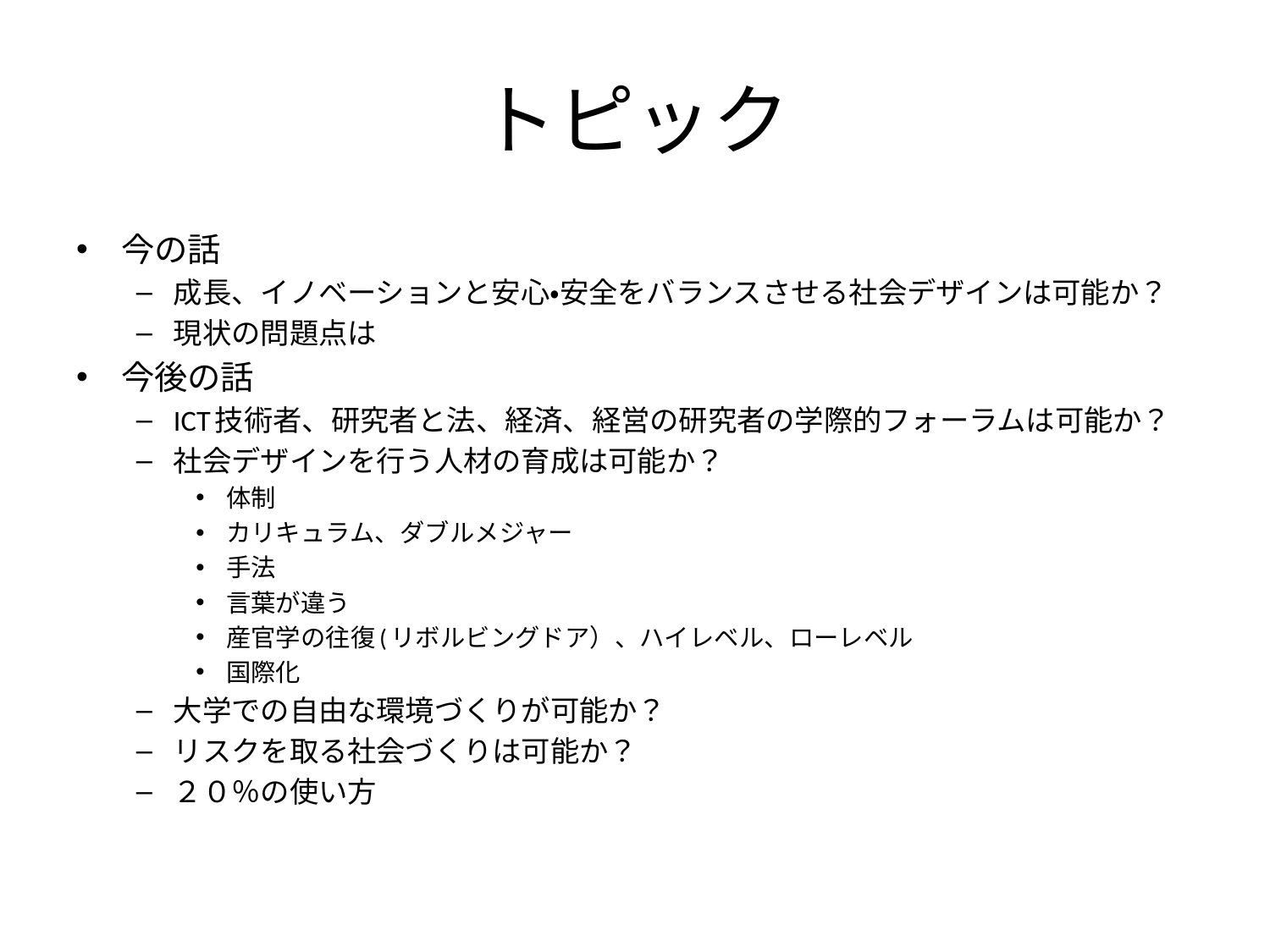

# トピック
今の話
成長、イノベーションと安心・安全をバランスさせる社会デザインは可能か？
現状の問題点は
今後の話
ICT技術者、研究者と法、経済、経営の研究者の学際的フォーラムは可能か？
社会デザインを行う人材の育成は可能か？
体制
カリキュラム、ダブルメジャー
手法
言葉が違う
産官学の往復(リボルビングドア）、ハイレベル、ローレベル
国際化
大学での自由な環境づくりが可能か？
リスクを取る社会づくりは可能か？
２０％の使い方